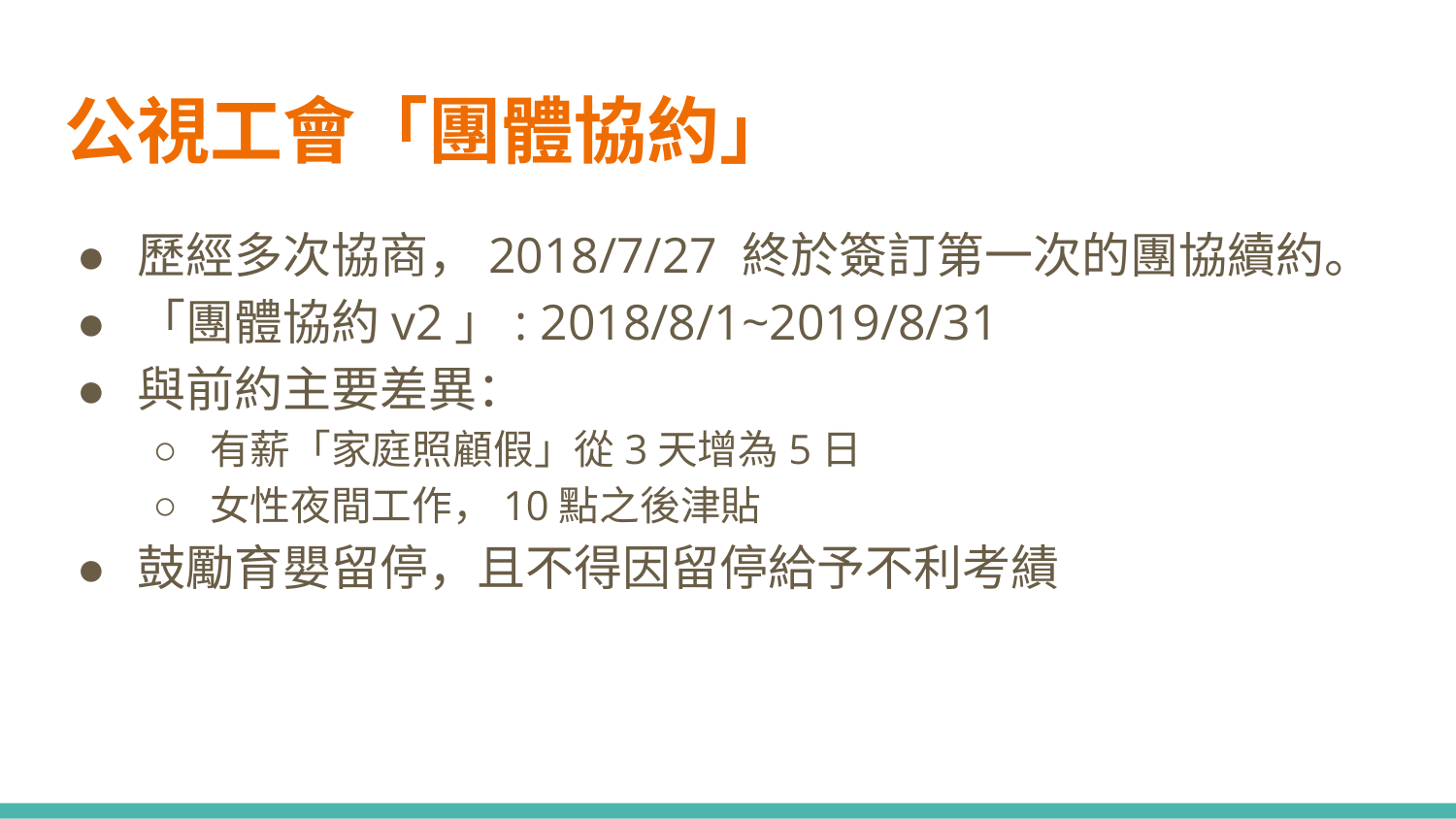

# 公視工會「團體協約」
歷經多次協商，2018/7/27 終於簽訂第一次的團協續約。
「團體協約v2」: 2018/8/1~2019/8/31
與前約主要差異：
有薪「家庭照顧假」從3天增為5日
女性夜間工作，10點之後津貼
鼓勵育嬰留停，且不得因留停給予不利考績